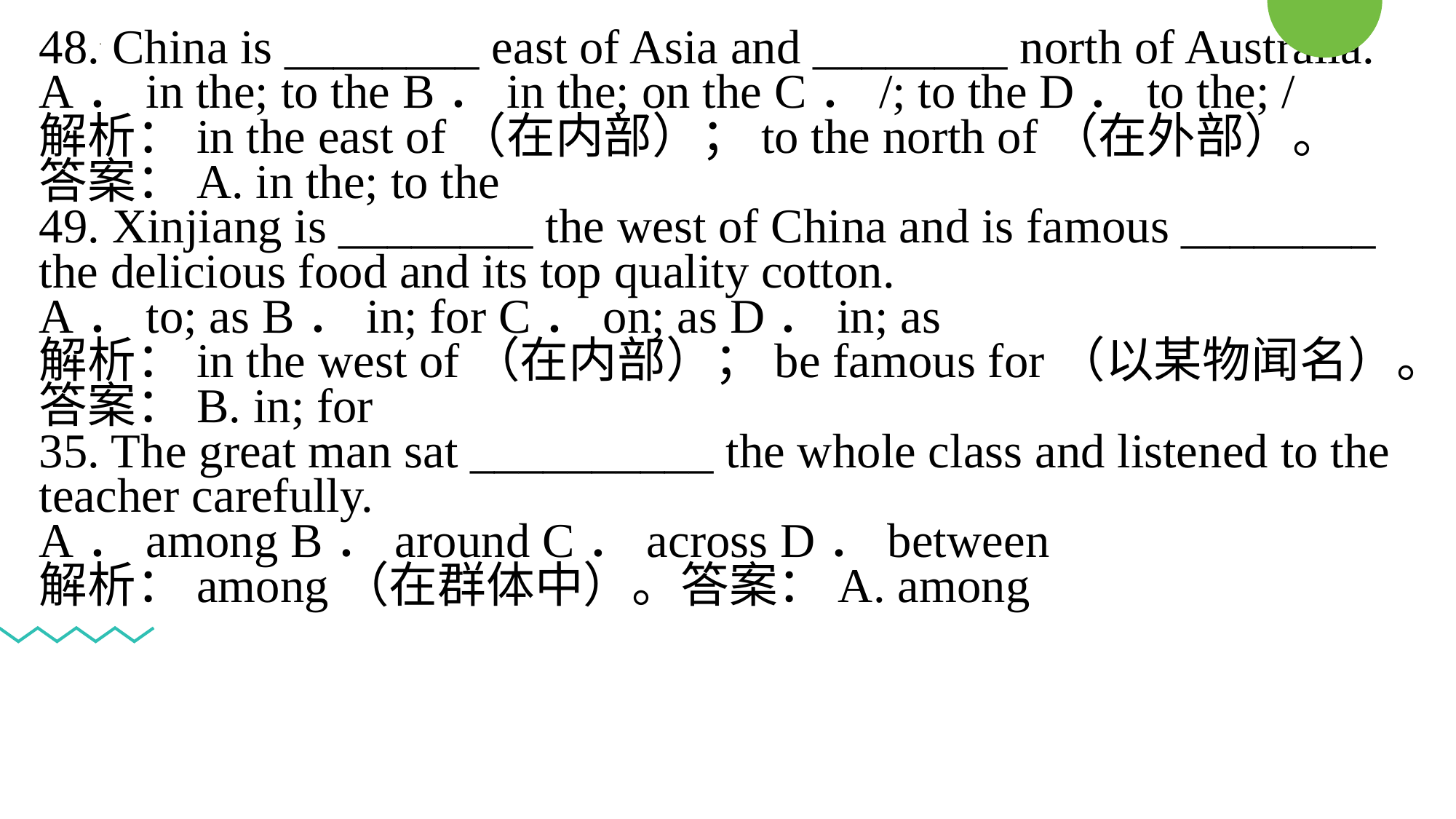

48. China is ________ east of Asia and ________ north of Australia.
A．in the; to the B．in the; on the C．/; to the D．to the; /
解析：in the east of（在内部）；to the north of（在外部）。
答案：A. in the; to the
49. Xinjiang is ________ the west of China and is famous ________ the delicious food and its top quality cotton.
A．to; as B．in; for C．on; as D．in; as
解析：in the west of（在内部）；be famous for（以某物闻名）。
答案：B. in; for
35. The great man sat __________ the whole class and listened to the teacher carefully.
A．among B．around C．across D．between
解析：among（在群体中）。答案：A. among